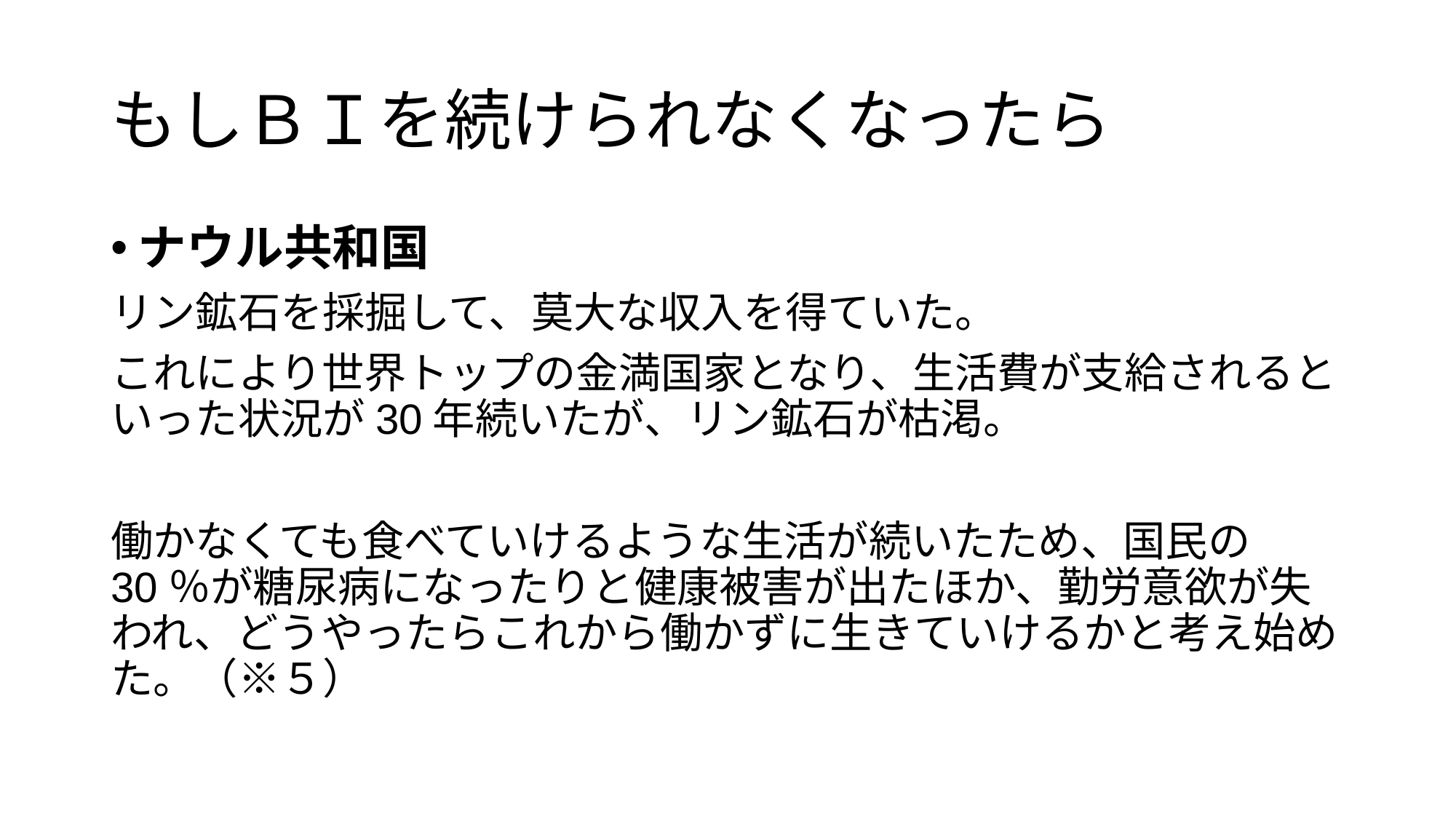

# もしＢＩを続けられなくなったら
ナウル共和国
リン鉱石を採掘して、莫大な収入を得ていた。
これにより世界トップの金満国家となり、生活費が支給されるといった状況が30年続いたが、リン鉱石が枯渇。

働かなくても食べていけるような生活が続いたため、国民の30％が糖尿病になったりと健康被害が出たほか、勤労意欲が失われ、どうやったらこれから働かずに生きていけるかと考え始めた。（※５）